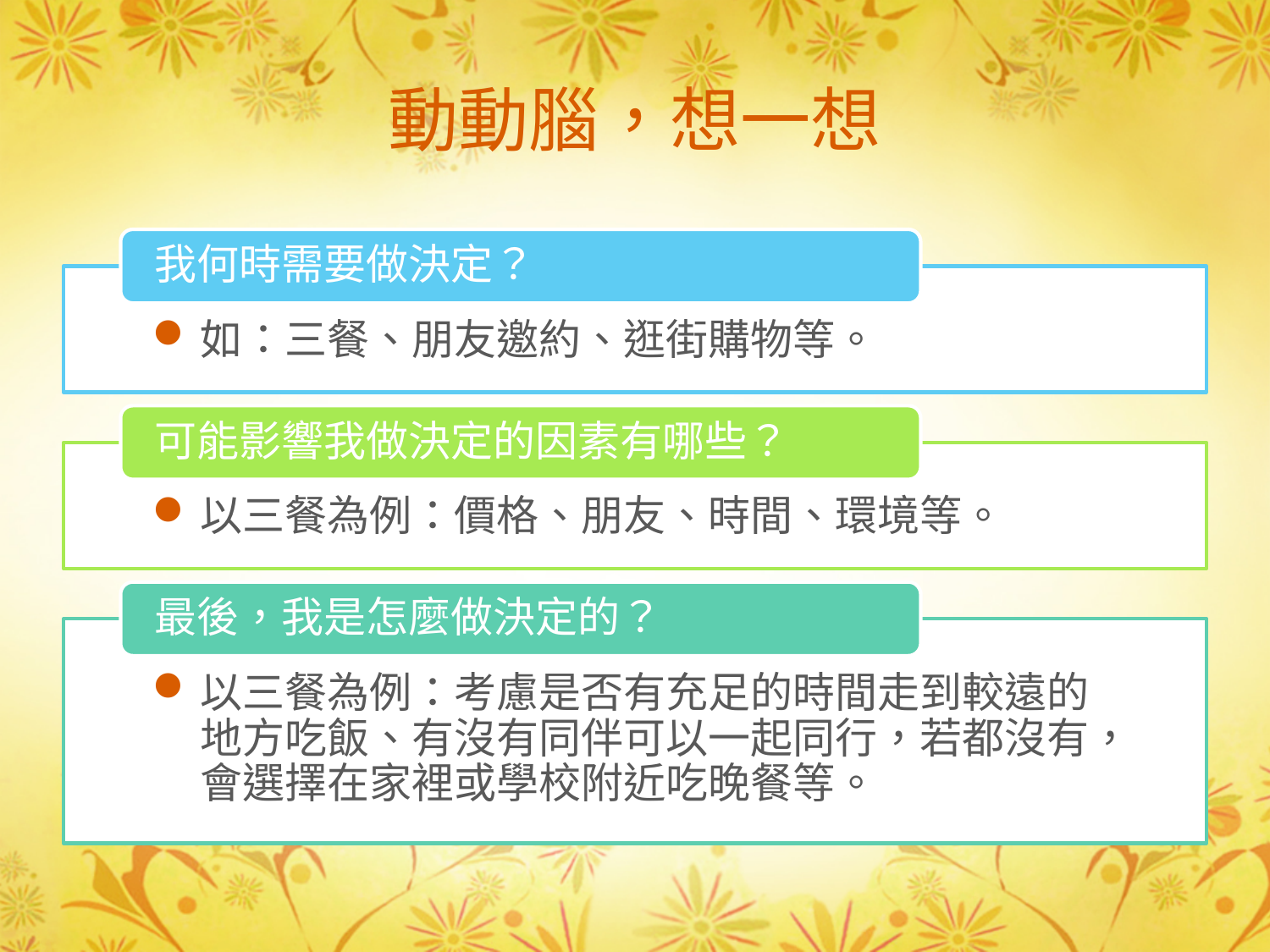

# 動動腦，想一想
我何時需要做決定？
如：三餐、朋友邀約、逛街購物等。
可能影響我做決定的因素有哪些？
以三餐為例：價格、朋友、時間、環境等。
最後，我是怎麼做決定的？
以三餐為例：考慮是否有充足的時間走到較遠的地方吃飯、有沒有同伴可以一起同行，若都沒有，會選擇在家裡或學校附近吃晚餐等。